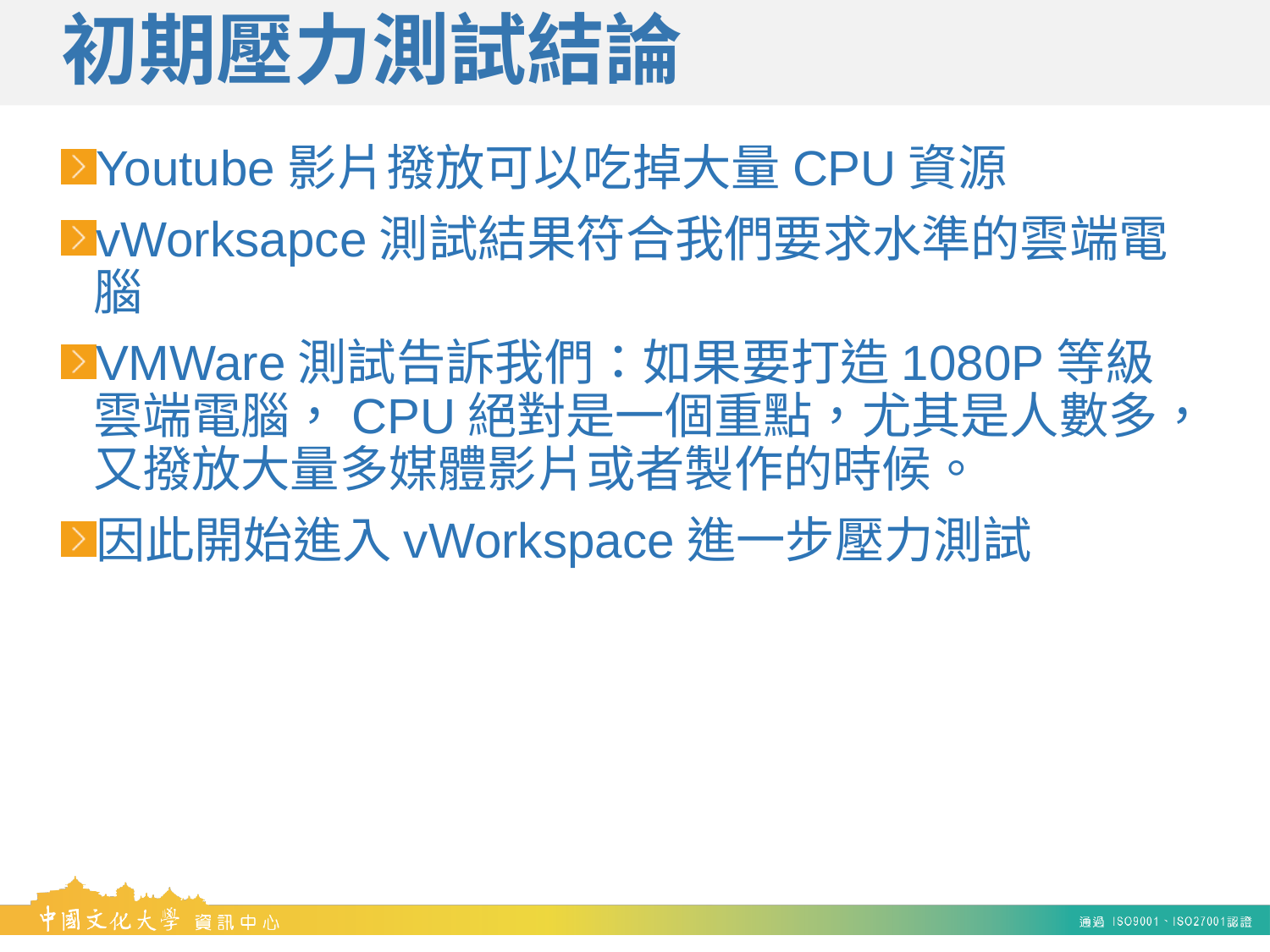

# 初期壓力測試結論
Youtube影片撥放可以吃掉大量CPU資源
vWorksapce測試結果符合我們要求水準的雲端電腦
VMWare測試告訴我們：如果要打造1080P等級雲端電腦，CPU絕對是一個重點，尤其是人數多，又撥放大量多媒體影片或者製作的時候。
因此開始進入vWorkspace進一步壓力測試